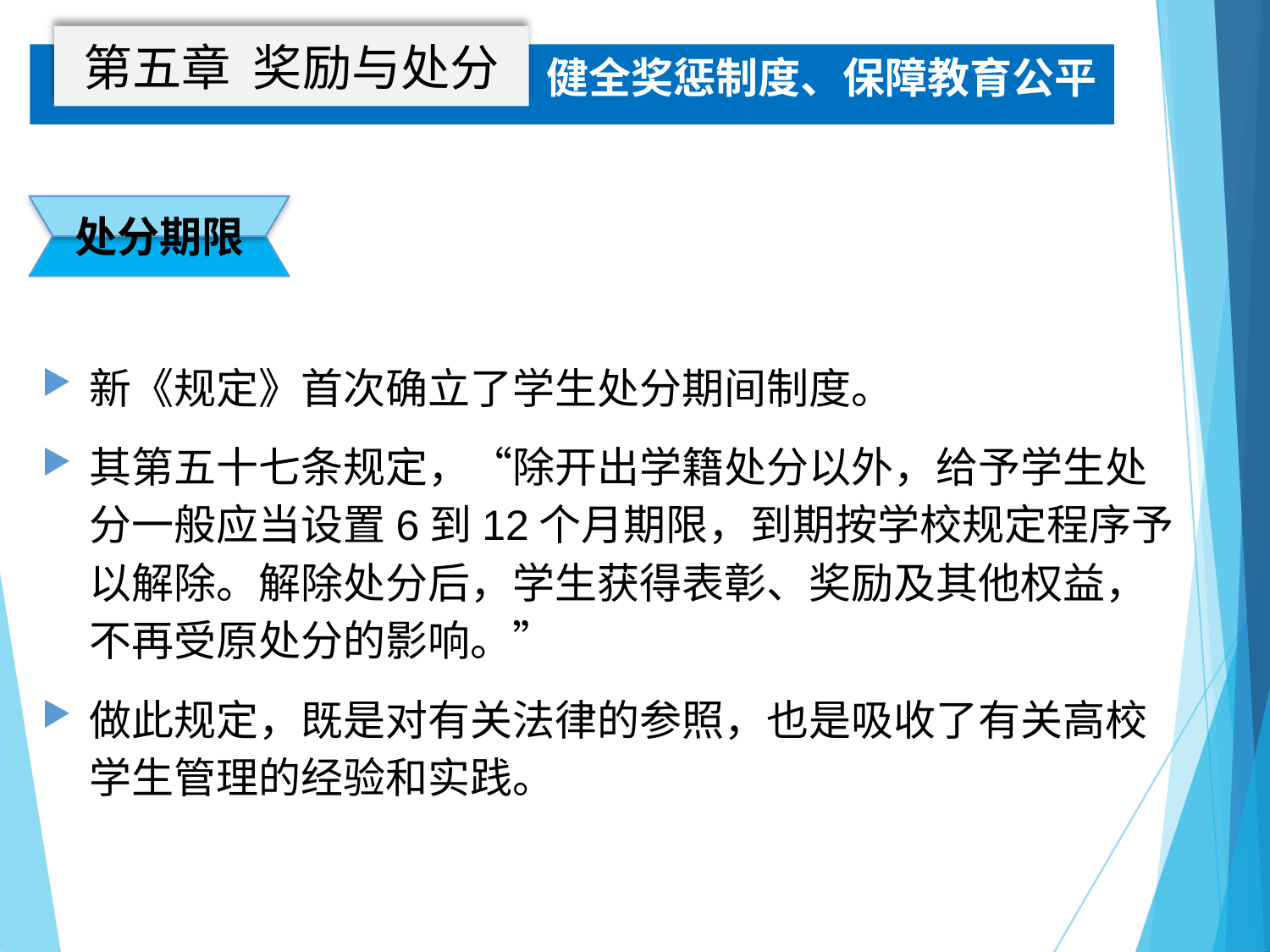

第五章  奖励与处分
健全奖惩制度、保障教育公平

处分期限

新《规定》首次确立了学生处分期间制度。
其第五十七条规定，“除开出学籍处分以外，给予学生处分一般应当设置6到12个月期限，到期按学校规定程序予以解除。解除处分后，学生获得表彰、奖励及其他权益，不再受原处分的影响。”
做此规定，既是对有关法律的参照，也是吸收了有关高校学生管理的经验和实践。